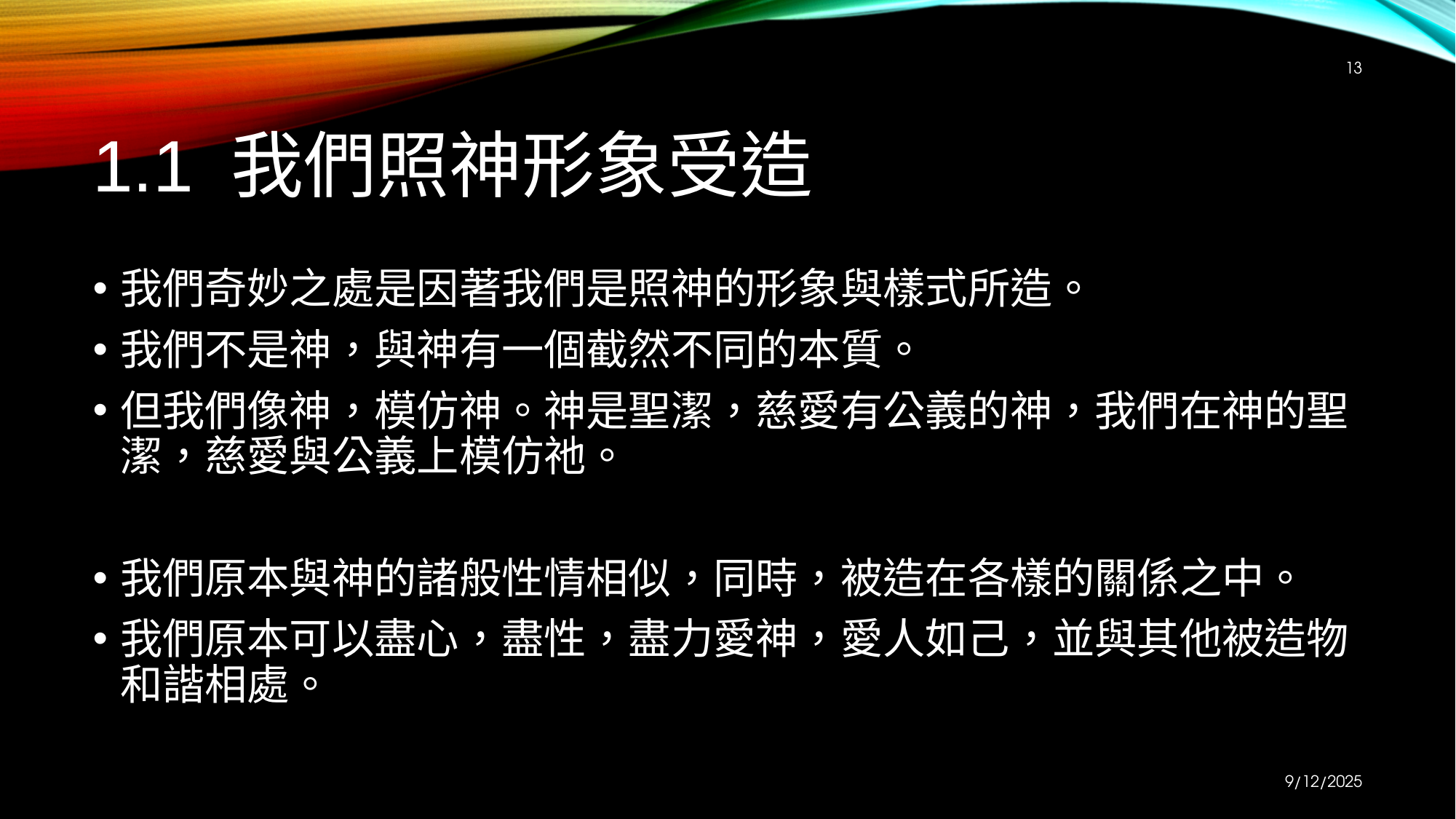

13
# 1.1 我們照神形象受造
我們奇妙之處是因著我們是照神的形象與樣式所造。
我們不是神，與神有一個截然不同的本質。
但我們像神，模仿神。神是聖潔，慈愛有公義的神，我們在神的聖潔，慈愛與公義上模仿祂。

我們原本與神的諸般性情相似，同時，被造在各樣的關係之中。
我們原本可以盡心，盡性，盡力愛神，愛人如己，並與其他被造物和諧相處。
9/12/2025